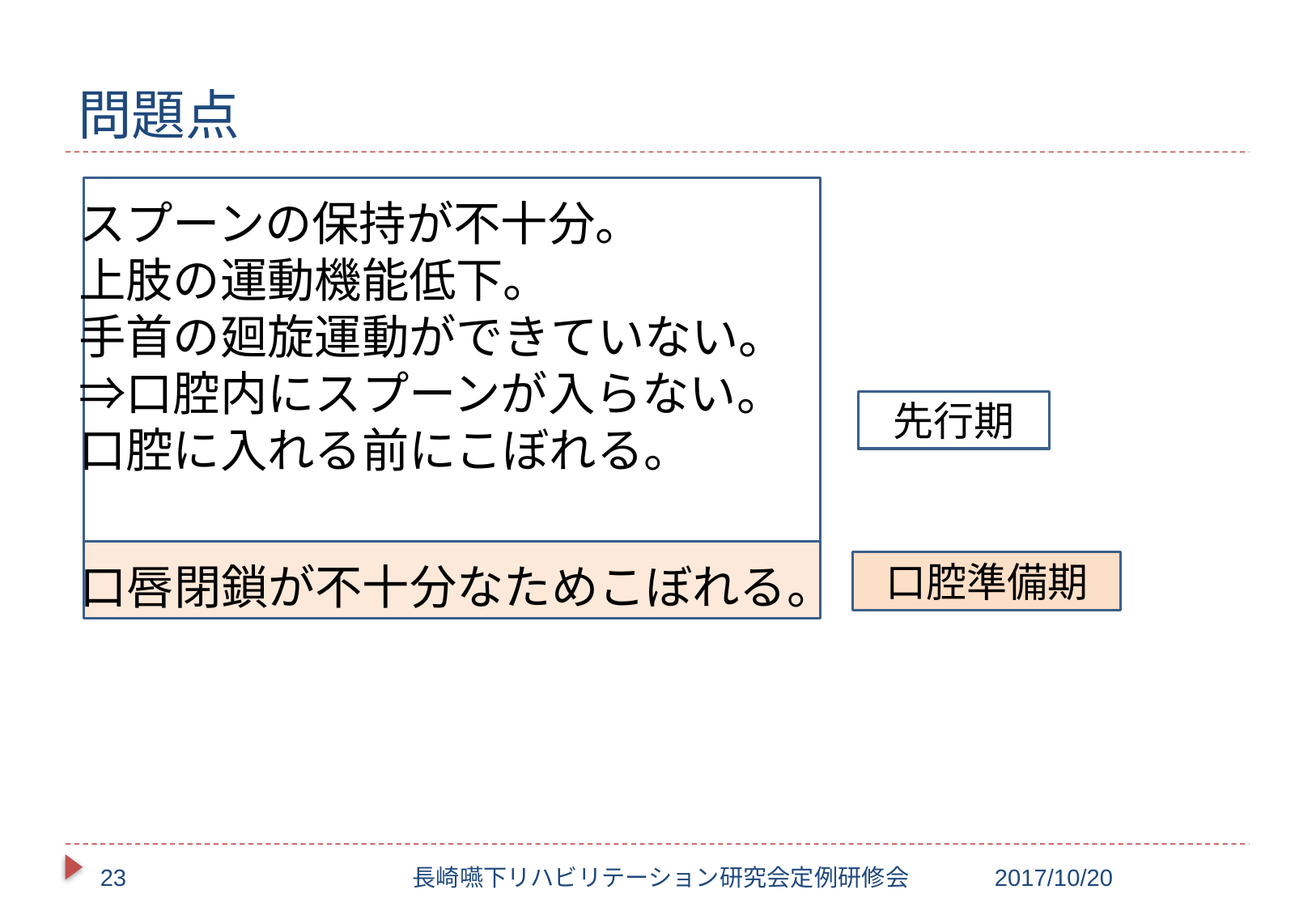

# 問題点

スプーンの保持が不十分。
上肢の運動機能低下。
手首の廻旋運動ができていない。
⇒口腔内にスプーンが入らない。
口腔に入れる前にこぼれる。

先行期

口唇閉鎖が不十分なためこぼれる。
口腔準備期
23
長崎嚥下リハビリテーション研究会定例研修会
2017/10/20